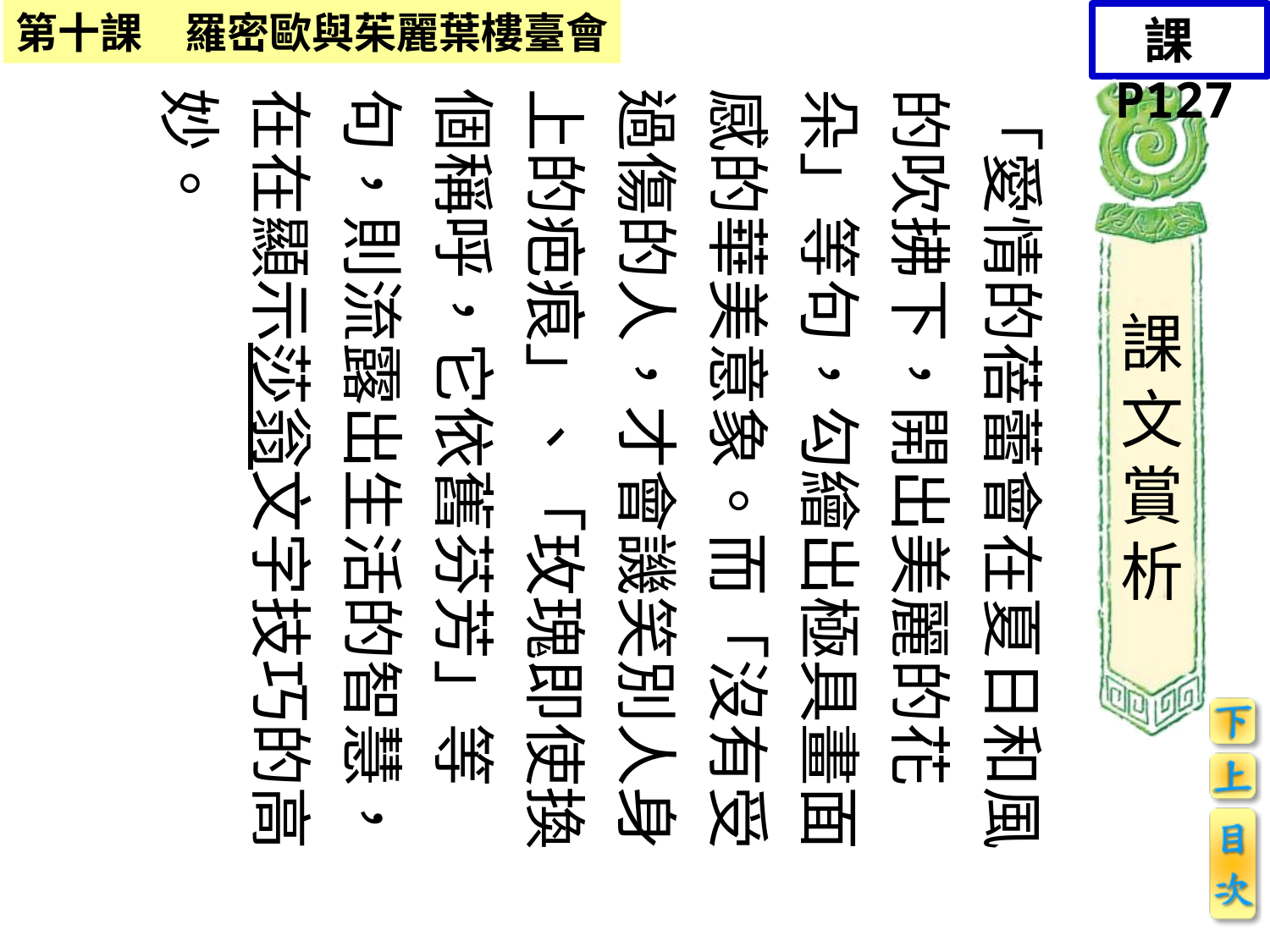

課P127
「愛情的蓓蕾會在夏日和風的吹拂下，開出美麗的花朵」等句，勾繪出極具畫面感的華美意象。而「沒有受過傷的人，才會譏笑別人身上的疤痕」、「玫瑰即使換個稱呼，它依舊芬芳」等句，則流露出生活的智慧，在在顯示莎翁文字技巧的高妙。
課文賞析